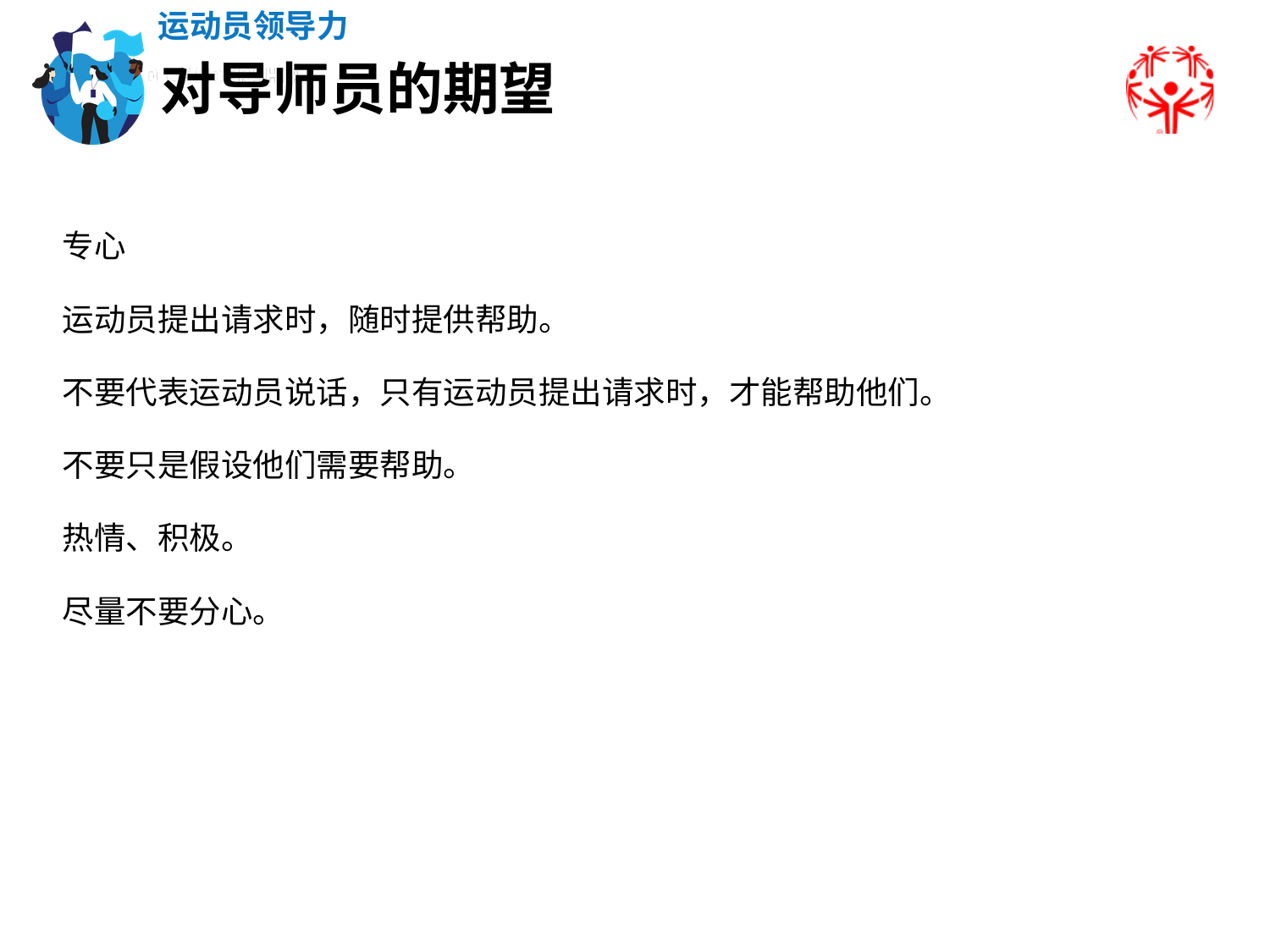

运动员领导力
对导师员的期望

专心
运动员提出请求时，随时提供帮助。
不要代表运动员说话，只有运动员提出请求时，才能帮助他们。
不要只是假设他们需要帮助。
热情、积极。
尽量不要分心。